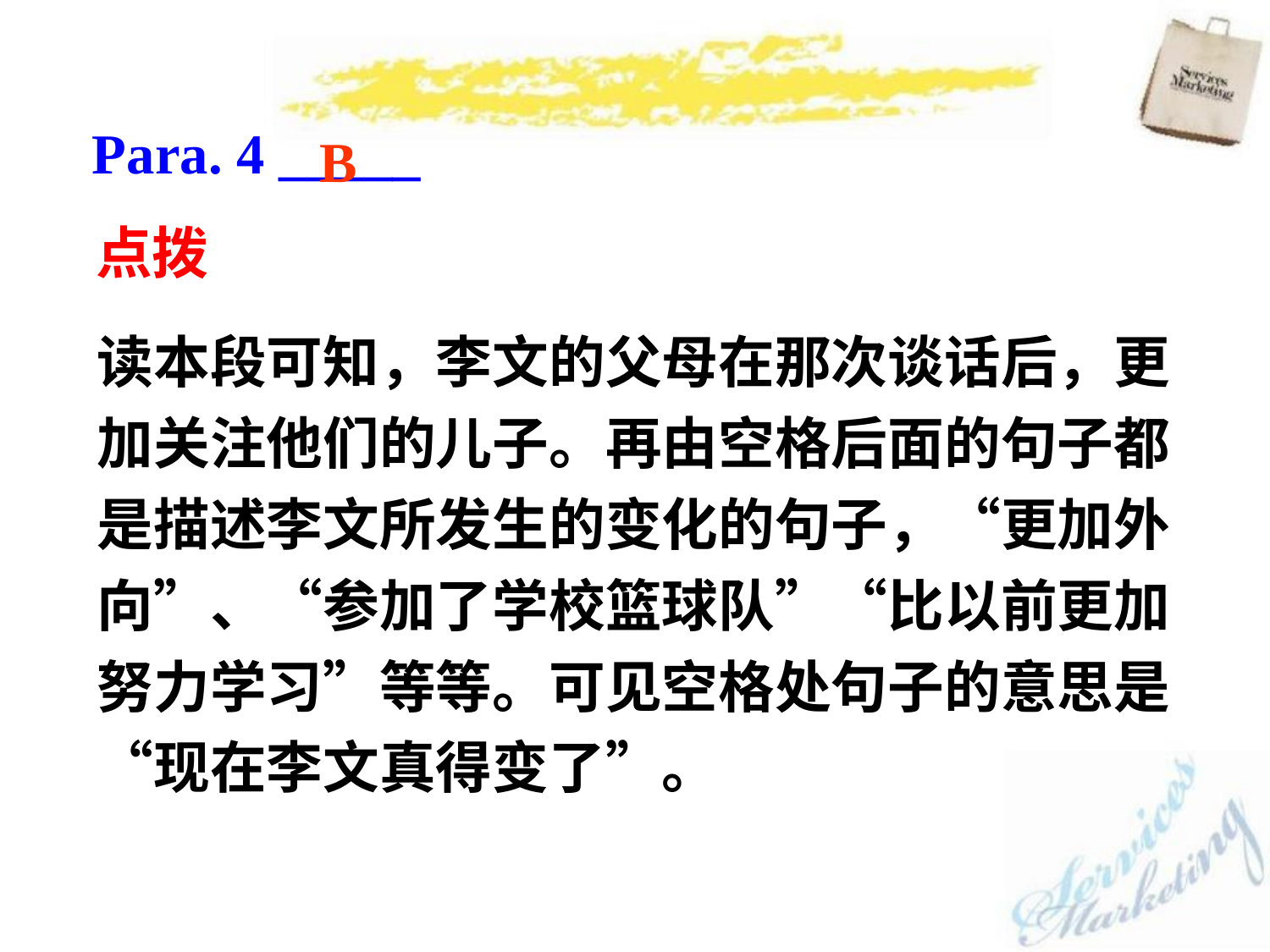

Para. 4 _____
B
点拨
读本段可知，李文的父母在那次谈话后，更加关注他们的儿子。再由空格后面的句子都是描述李文所发生的变化的句子，“更加外向”、“参加了学校篮球队”“比以前更加努力学习”等等。可见空格处句子的意思是“现在李文真得变了”。